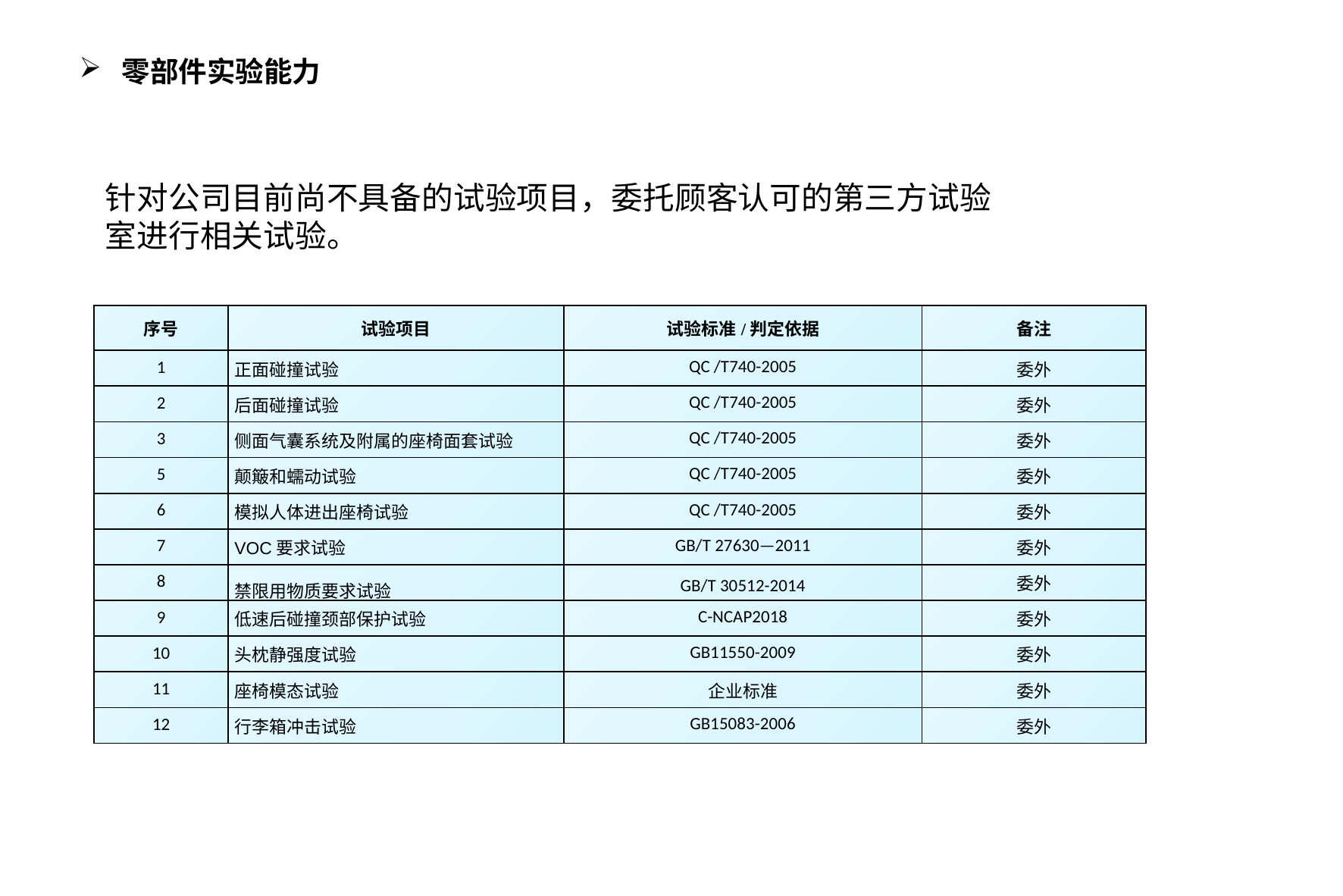

零部件实验能力
针对公司目前尚不具备的试验项目，委托顾客认可的第三方试验室进行相关试验。
| 序号 | 试验项目 | 试验标准/判定依据 | 备注 |
| --- | --- | --- | --- |
| 1 | 正面碰撞试验 | QC /T740-2005 | 委外 |
| 2 | 后面碰撞试验 | QC /T740-2005 | 委外 |
| 3 | 侧面气囊系统及附属的座椅面套试验 | QC /T740-2005 | 委外 |
| 5 | 颠簸和蠕动试验 | QC /T740-2005 | 委外 |
| 6 | 模拟人体进出座椅试验 | QC /T740-2005 | 委外 |
| 7 | VOC要求试验 | GB/T 27630—2011 | 委外 |
| 8 | 禁限用物质要求试验 | GB/T 30512-2014 | 委外 |
| 9 | 低速后碰撞颈部保护试验 | C-NCAP2018 | 委外 |
| 10 | 头枕静强度试验 | GB11550-2009 | 委外 |
| 11 | 座椅模态试验 | 企业标准 | 委外 |
| 12 | 行李箱冲击试验 | GB15083-2006 | 委外 |
12